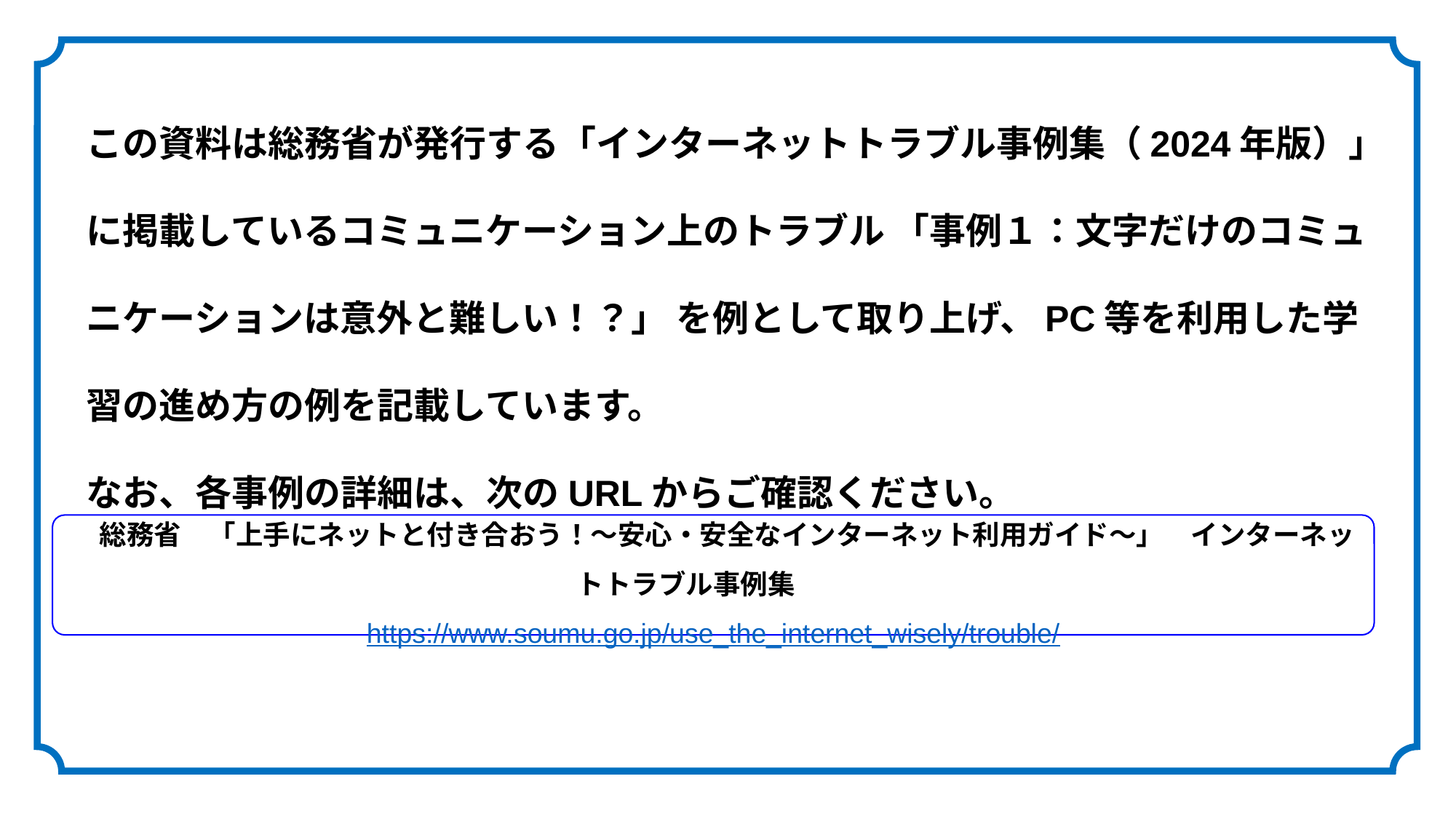

この資料は総務省が発行する「インターネットトラブル事例集（2024年版）」に掲載しているコミュニケーション上のトラブル 「事例１：文字だけのコミュニケーションは意外と難しい！？」 を例として取り上げ、PC等を利用した学習の進め方の例を記載しています。
なお、各事例の詳細は、次のURLからご確認ください。

　総務省　「上手にネットと付き合おう！～安心・安全なインターネット利用ガイド～」　インターネットトラブル事例集
https://www.soumu.go.jp/use_the_internet_wisely/trouble/